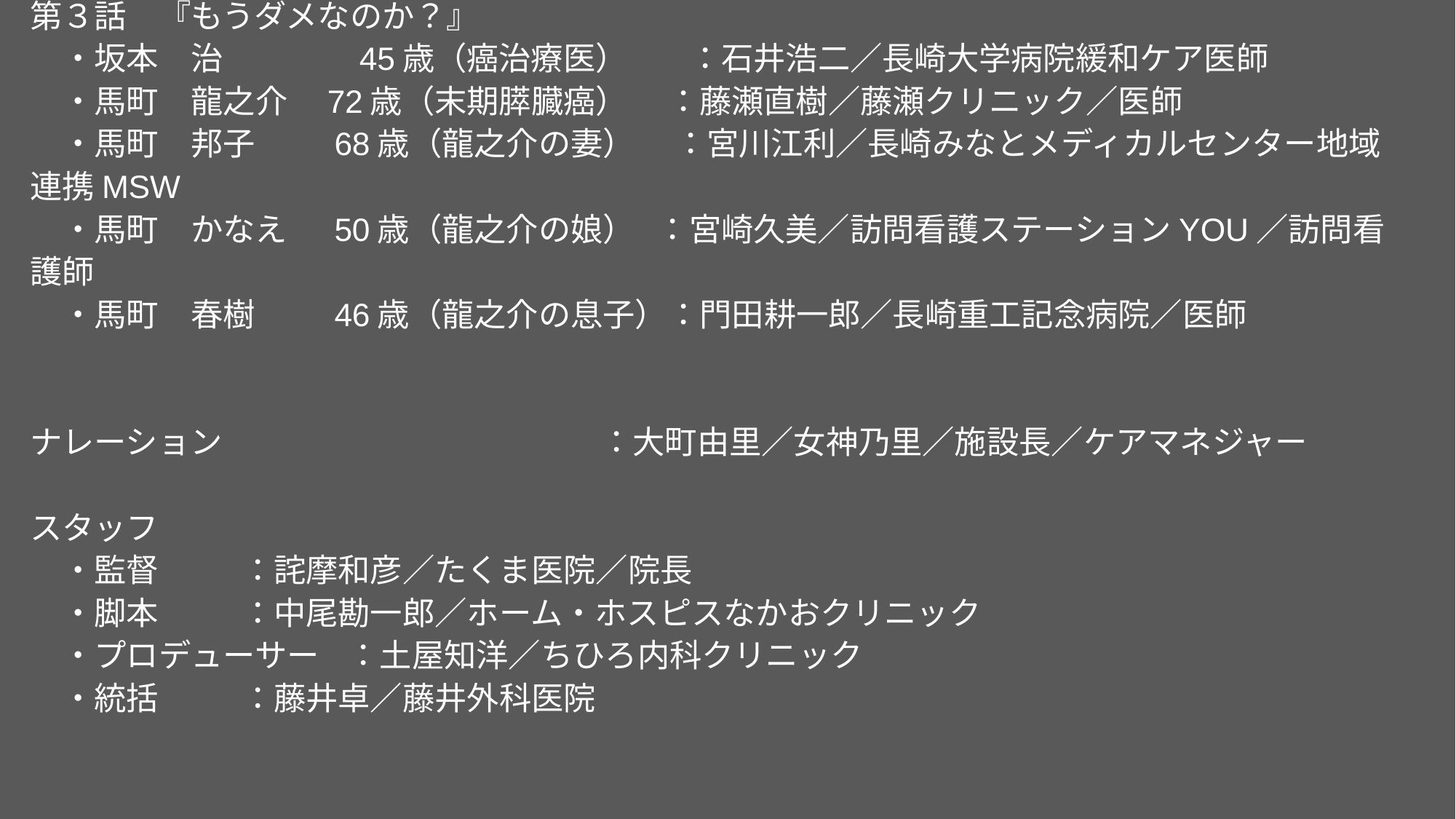

# 第３話　『もうダメなのか？』 　・坂本　治　　　　45歳（癌治療医）    　：石井浩二／長崎大学病院緩和ケア医師　 　・馬町　龍之介　72歳（末期膵臓癌） 　：藤瀬直樹／藤瀬クリニック／医師 　・馬町　邦子　　 68歳（龍之介の妻）　 ：宮川江利／長崎みなとメディカルセンター地域連携MSW 　・馬町　かなえ　 50歳（龍之介の娘）   ：宮崎久美／訪問看護ステーションYOU／訪問看護師　 　・馬町　春樹　　 46歳（龍之介の息子）：門田耕一郎／長崎重工記念病院／医師　 ナレーション 　　　　　                   　　 ：大町由里／女神乃里／施設長／ケアマネジャー スタッフ 　・監督					：詫摩和彦／たくま医院／院長 　・脚本					：中尾勘一郎／ホーム・ホスピスなかおクリニック 　・プロデューサー			：土屋知洋／ちひろ内科クリニック 　・統括					：藤井卓／藤井外科医院